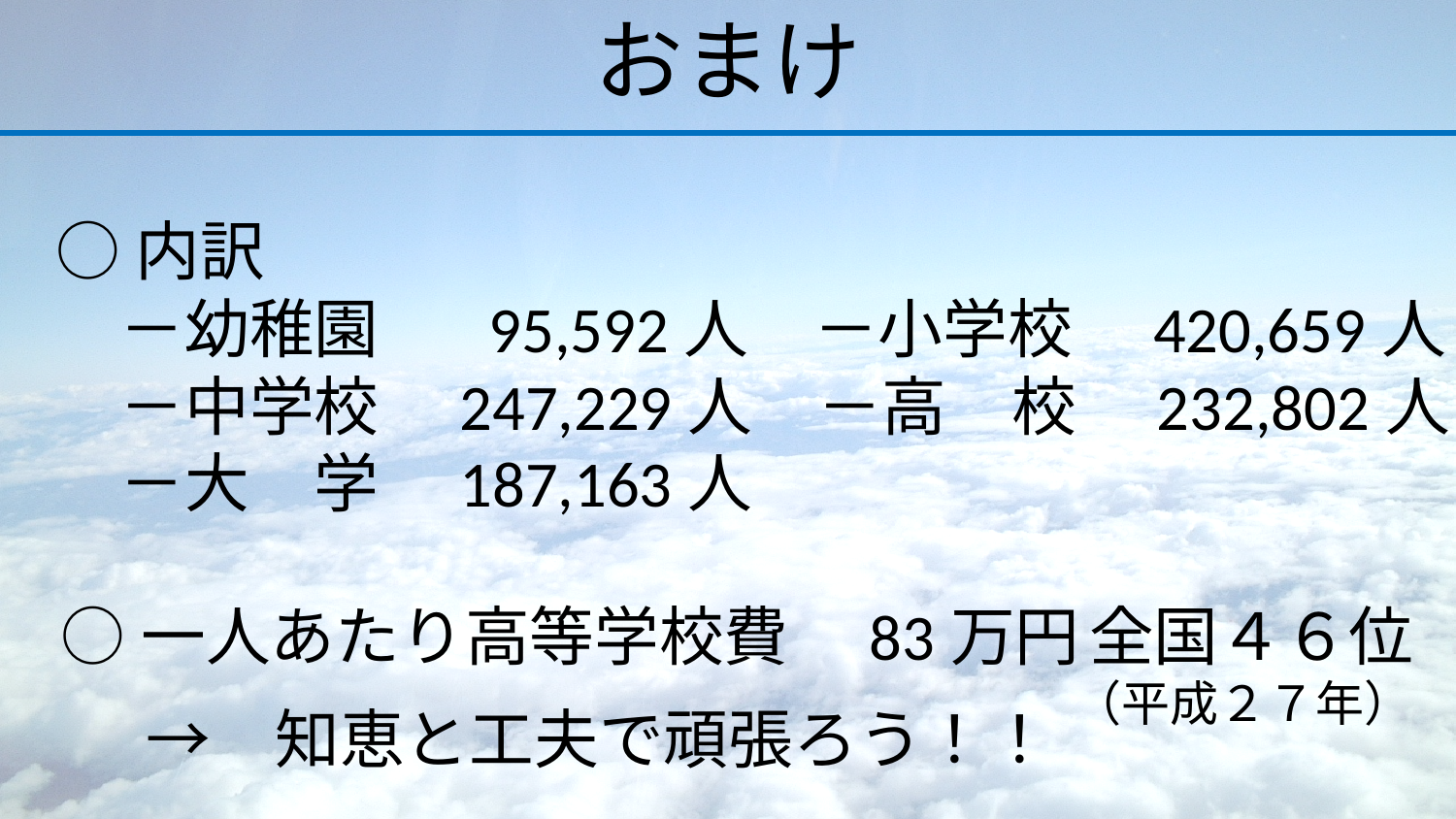

# おまけ
○内訳
　－幼稚園　  95,592人　－小学校　420,659人
　－中学校　247,229人　－高　校　232,802人
　－大　学　187,163人
　全国４６位
　（平成２７年）
○一人あたり高等学校費　83万円
　→　知恵と工夫で頑張ろう！！